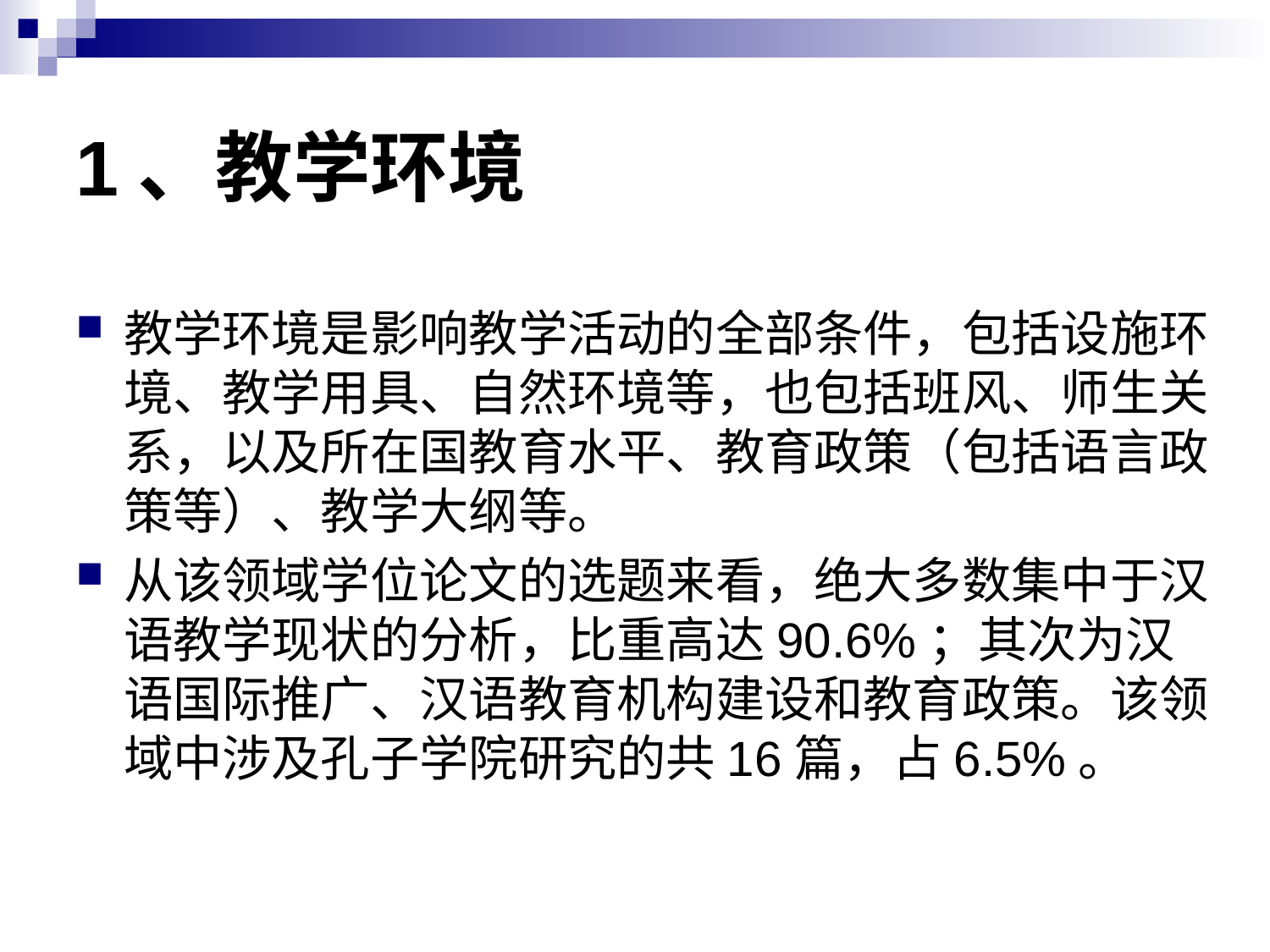

# 1、教学环境
教学环境是影响教学活动的全部条件，包括设施环境、教学用具、自然环境等，也包括班风、师生关系，以及所在国教育水平、教育政策（包括语言政策等）、教学大纲等。
从该领域学位论文的选题来看，绝大多数集中于汉语教学现状的分析，比重高达90.6%；其次为汉语国际推广、汉语教育机构建设和教育政策。该领域中涉及孔子学院研究的共16篇，占6.5%。